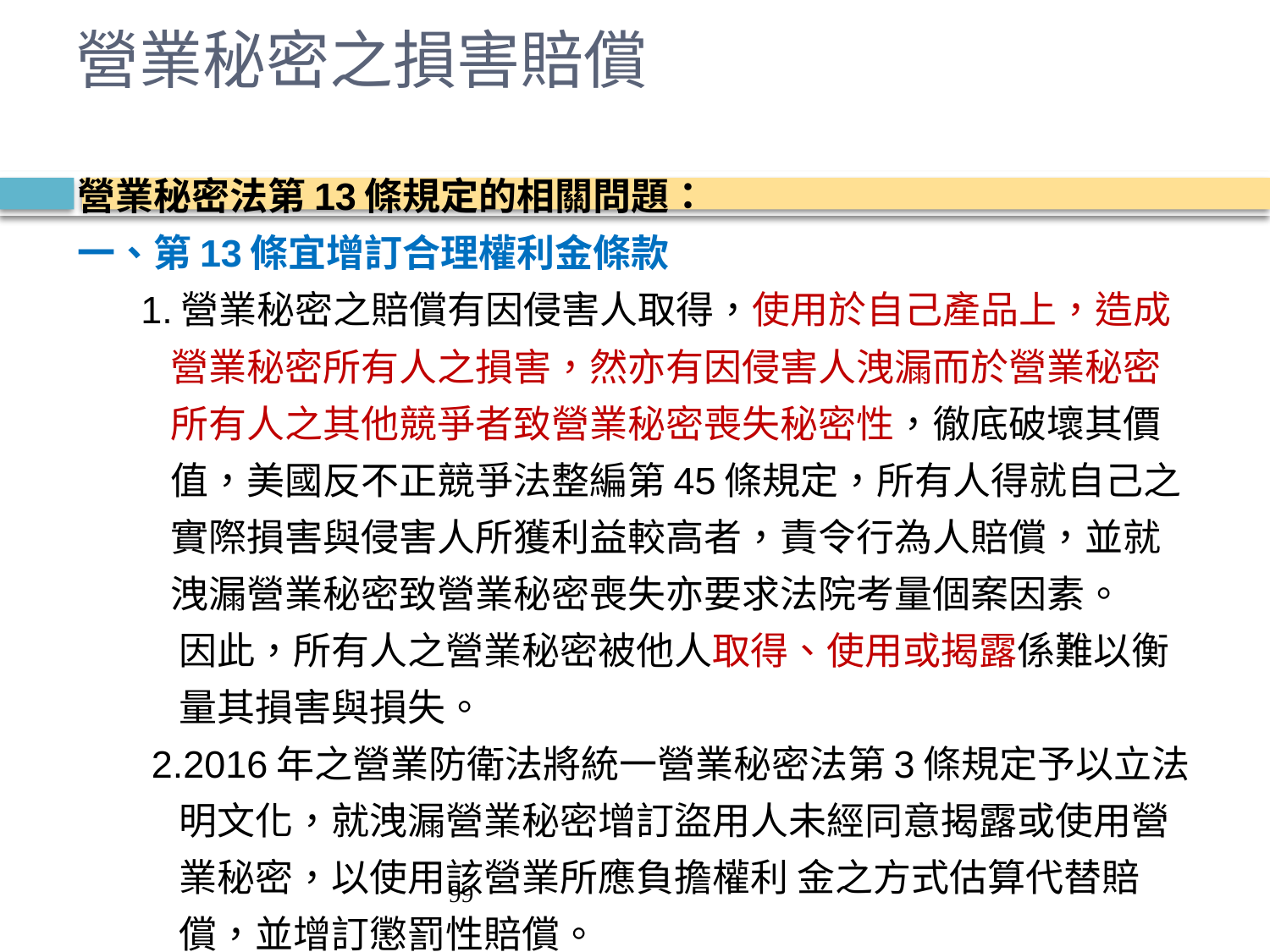

# 營業秘密之損害賠償
營業秘密法第13條規定的相關問題：
一、第13條宜增訂合理權利金條款
      1.營業秘密之賠償有因侵害人取得，使用於自己產品上，造成
          營業秘密所有人之損害，然亦有因侵害人洩漏而於營業秘密
          所有人之其他競爭者致營業秘密喪失秘密性，徹底破壞其價
          值，美國反不正競爭法整編第45條規定，所有人得就自己之
          實際損害與侵害人所獲利益較高者，責令行為人賠償，並就
          洩漏營業秘密致營業秘密喪失亦要求法院考量個案因素。
           因此，所有人之營業秘密被他人取得、使用或揭露係難以衡
           量其損害與損失。
       2.2016年之營業防衛法將統一營業秘密法第3條規定予以立法
           明文化，就洩漏營業秘密增訂盜用人未經同意揭露或使用營
           業秘密，以使用該營業所應負擔權利 金之方式估算代替賠
           償，並增訂懲罰性賠償。
99